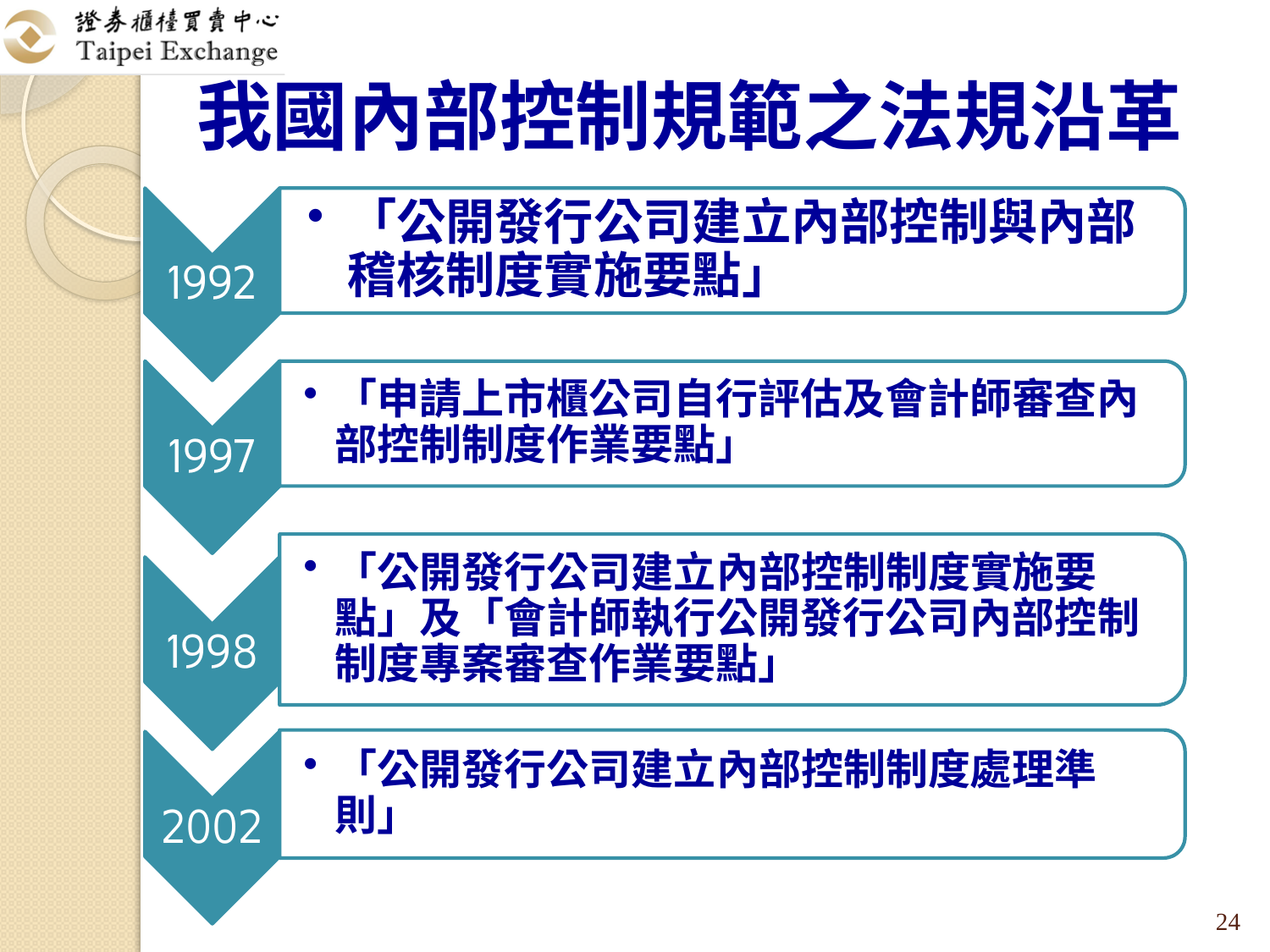

# 我國內部控制規範之法規沿革
1992
「公開發行公司建立內部控制與內部稽核制度實施要點」
1997
「申請上市櫃公司自行評估及會計師審查內部控制制度作業要點」
1998
「公開發行公司建立內部控制制度實施要點」及「會計師執行公開發行公司內部控制制度專案審查作業要點」
2002
「公開發行公司建立內部控制制度處理準則」
24